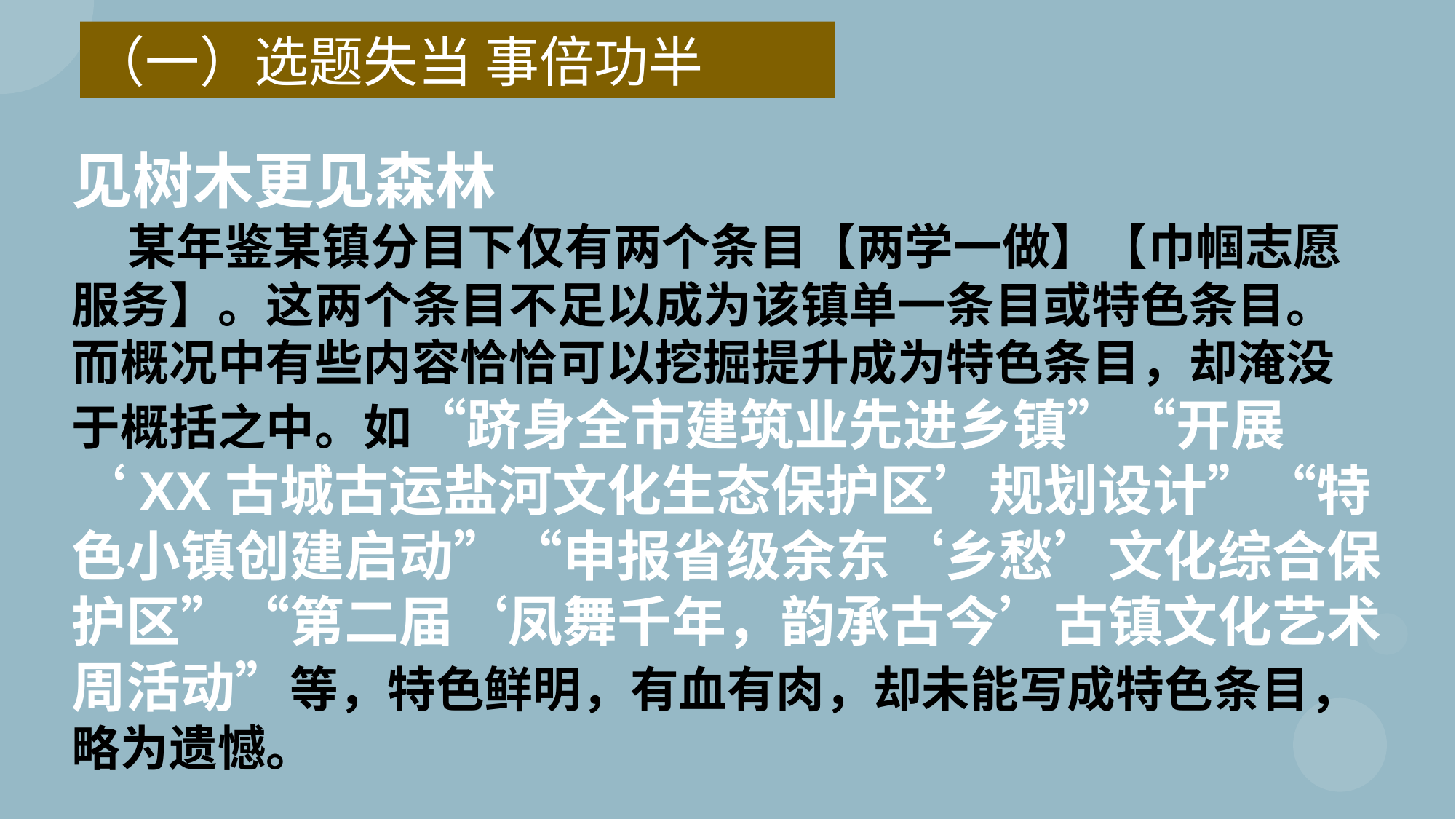

（一）选题失当 事倍功半
见树木更见森林
    某年鉴某镇分目下仅有两个条目【两学一做】【巾帼志愿服务】。这两个条目不足以成为该镇单一条目或特色条目。
而概况中有些内容恰恰可以挖掘提升成为特色条目，却淹没于概括之中。如“跻身全市建筑业先进乡镇”“开展‘XX古城古运盐河文化生态保护区’规划设计”“特色小镇创建启动”“申报省级余东‘乡愁’文化综合保护区”“第二届‘凤舞千年，韵承古今’古镇文化艺术周活动”等，特色鲜明，有血有肉，却未能写成特色条目，略为遗憾。